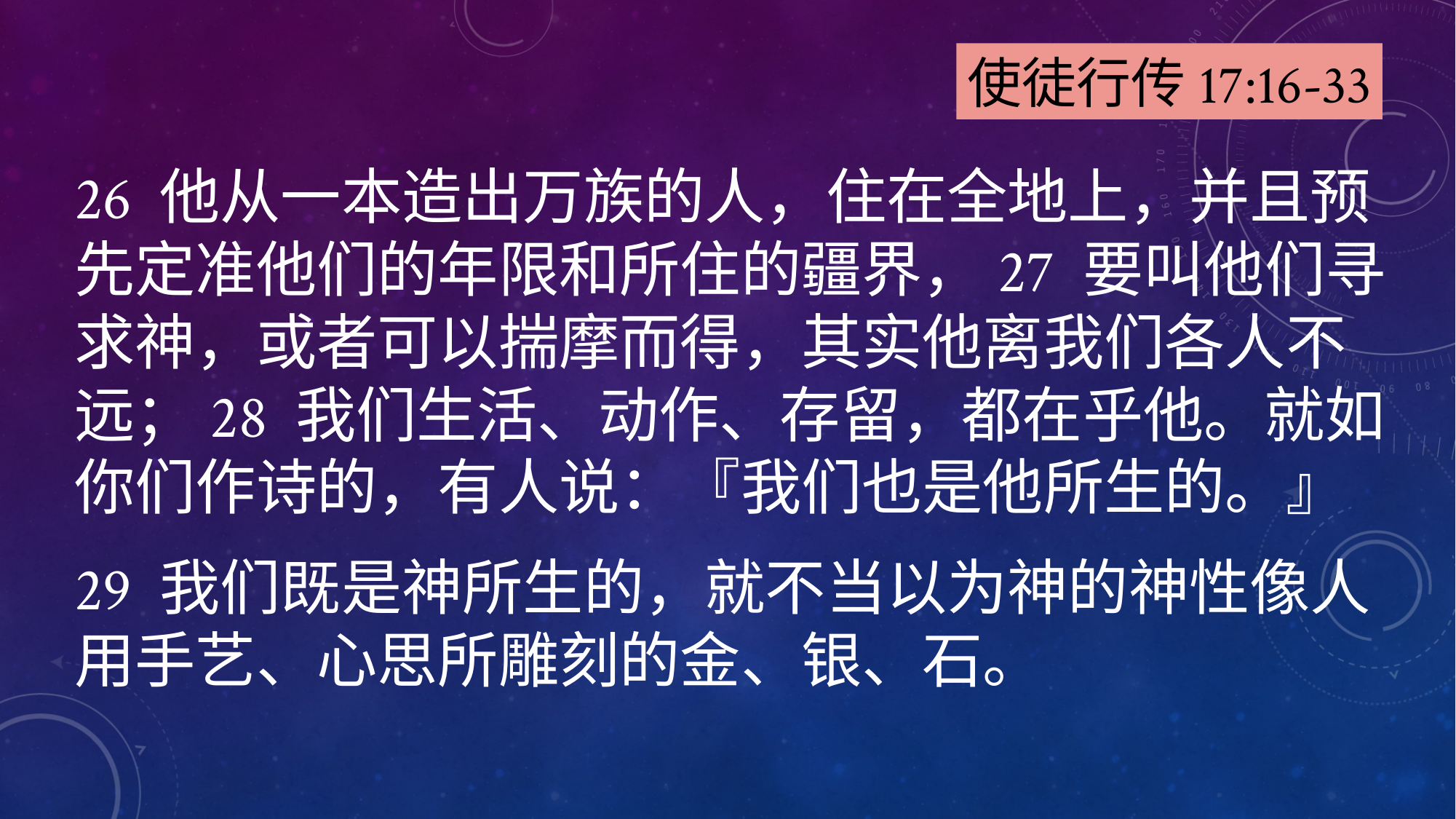

使徒行传17:16-33
26 他从一本造出万族的人，住在全地上，并且预先定准他们的年限和所住的疆界，27 要叫他们寻求神，或者可以揣摩而得，其实他离我们各人不远；28 我们生活、动作、存留，都在乎他。就如你们作诗的，有人说：『我们也是他所生的。』
29 我们既是神所生的，就不当以为神的神性像人用手艺、心思所雕刻的金、银、石。